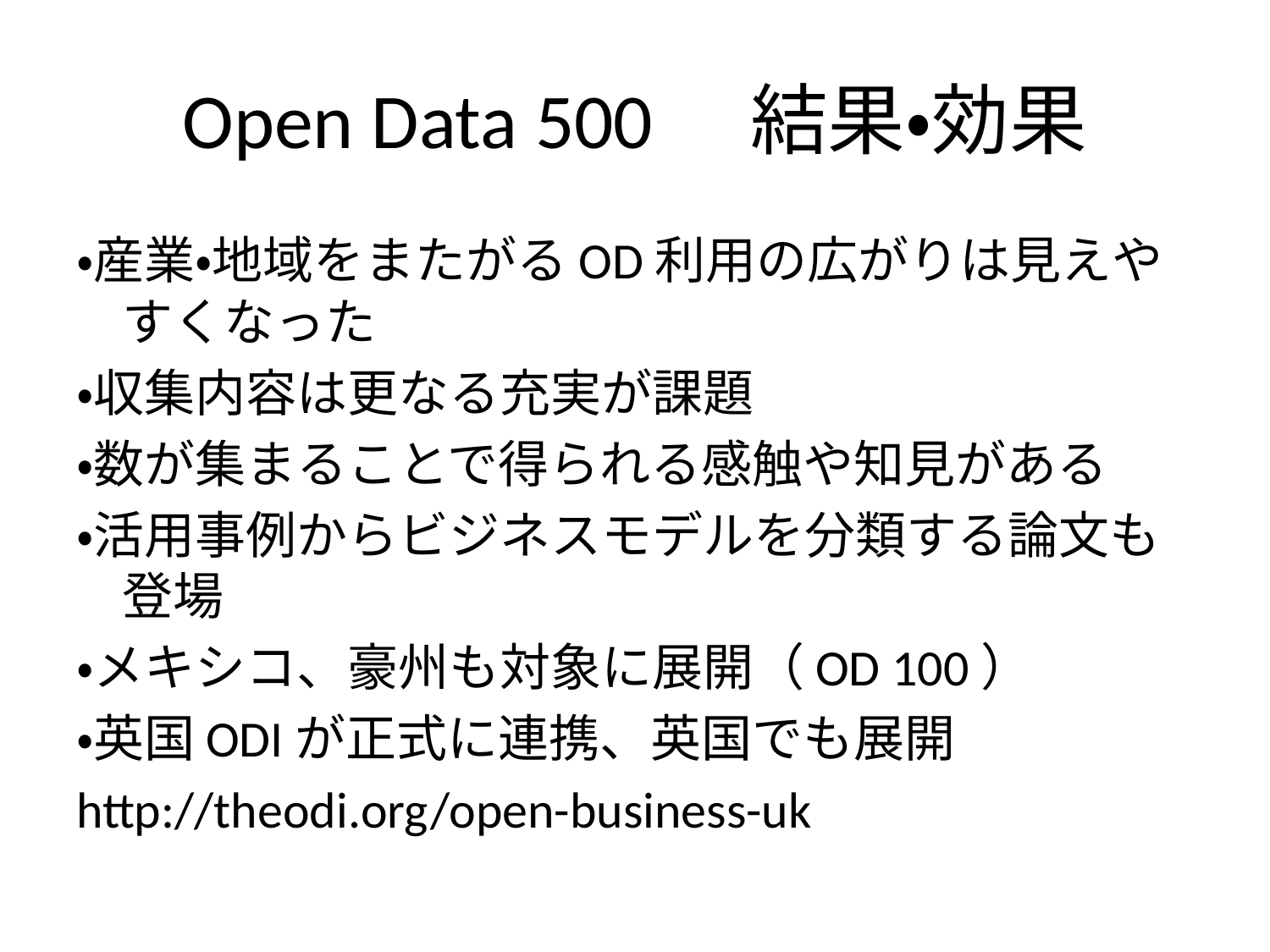

# Open Data 500　結果・効果
・産業・地域をまたがるOD利用の広がりは見えやすくなった
・収集内容は更なる充実が課題
・数が集まることで得られる感触や知見がある
・活用事例からビジネスモデルを分類する論文も登場
・メキシコ、豪州も対象に展開（OD 100）
・英国ODIが正式に連携、英国でも展開
http://theodi.org/open-business-uk